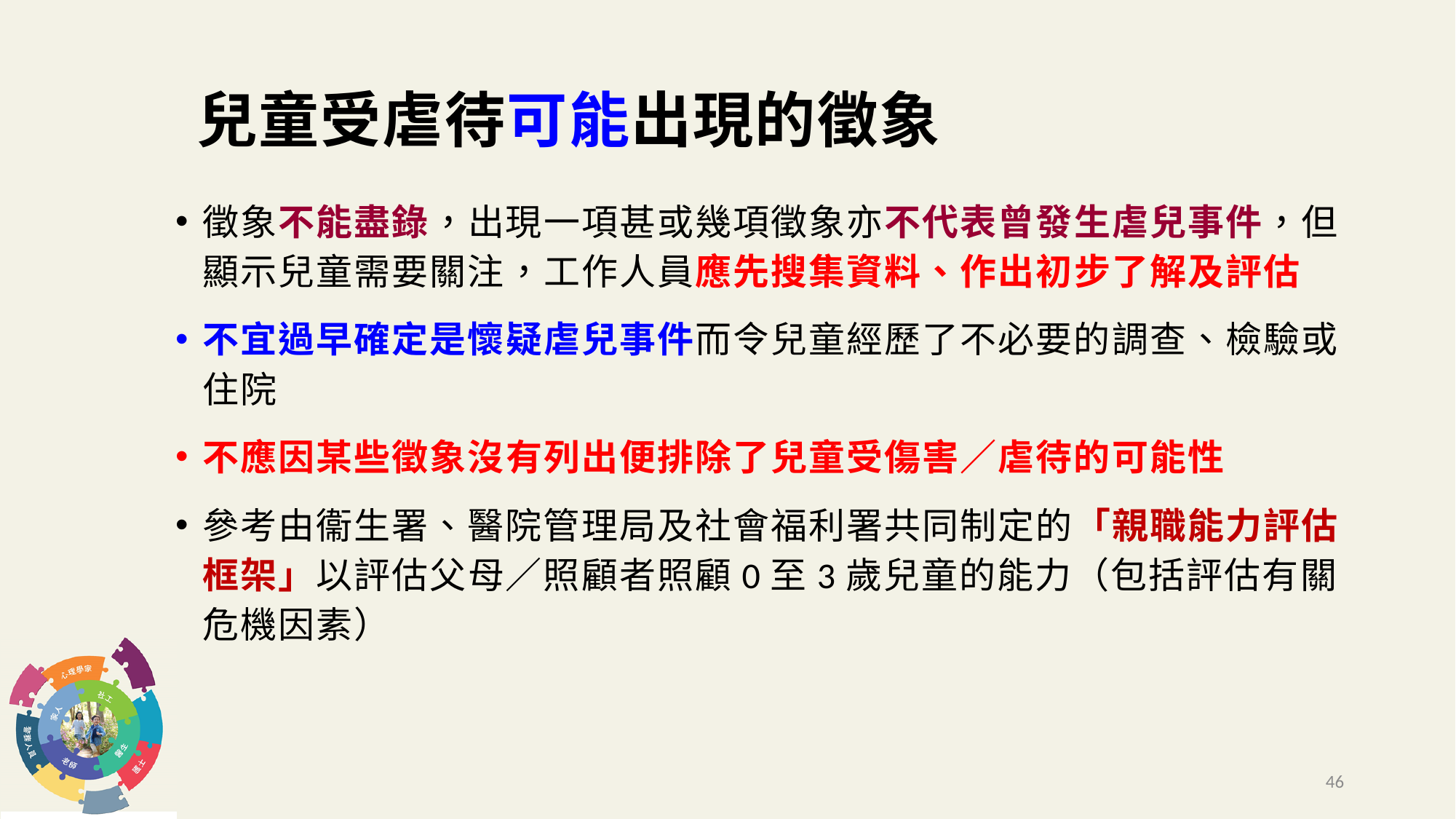

# 兒童受虐待可能出現的徵象
徵象不能盡錄，出現一項甚或幾項徵象亦不代表曾發生虐兒事件，但顯示兒童需要關注，工作人員應先搜集資料、作出初步了解及評估
不宜過早確定是懷疑虐兒事件而令兒童經歷了不必要的調查、檢驗或住院
不應因某些徵象沒有列出便排除了兒童受傷害／虐待的可能性
參考由衞生署、醫院管理局及社會福利署共同制定的「親職能力評估框架」以評估父母／照顧者照顧0至3歲兒童的能力（包括評估有關危機因素）

46